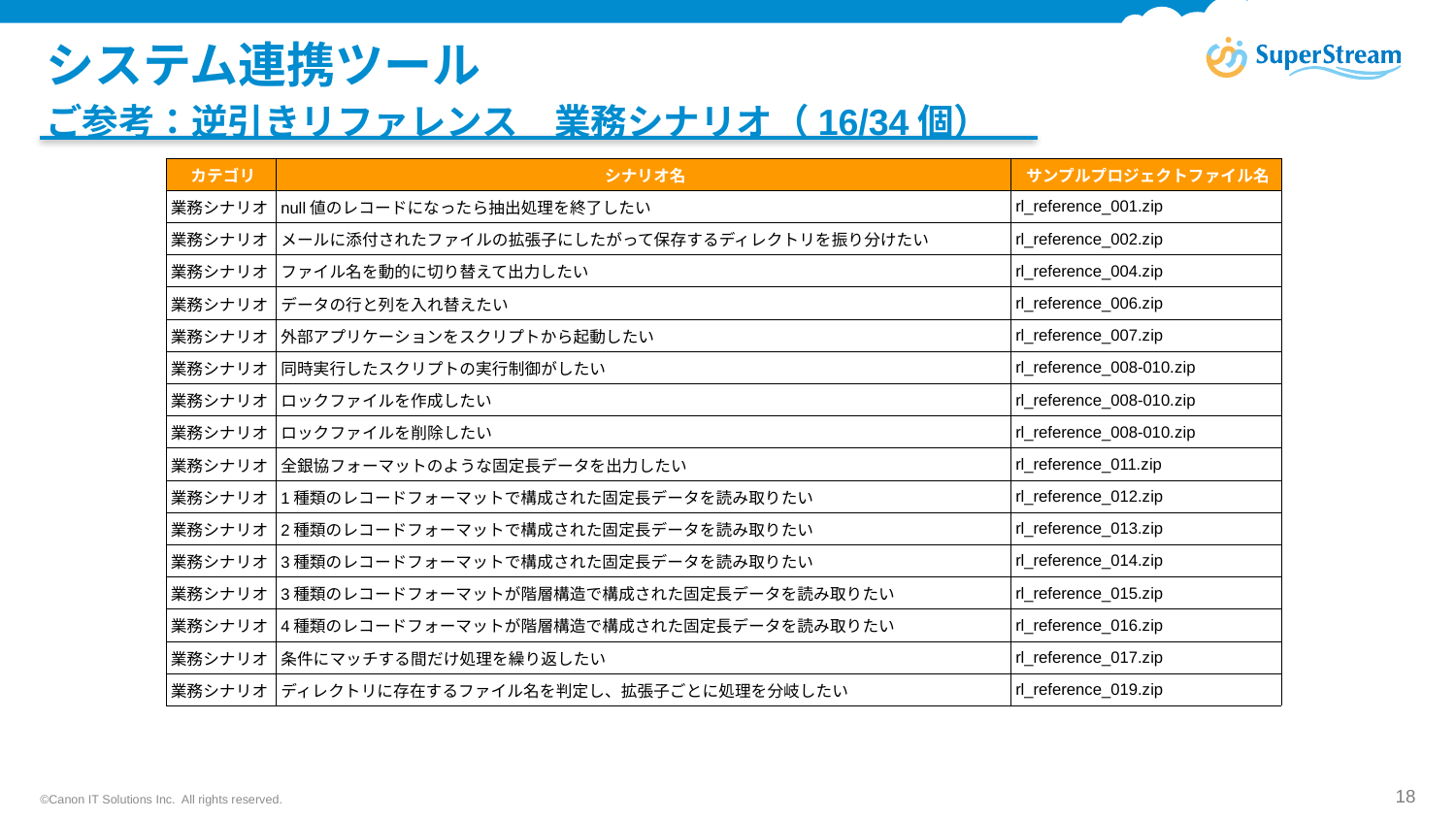

# システム連携ツール
ご参考：逆引きリファレンス　業務シナリオ（16/34個）
| カテゴリ | シナリオ名 | サンプルプロジェクトファイル名 |
| --- | --- | --- |
| 業務シナリオ | null値のレコードになったら抽出処理を終了したい | rl\_reference\_001.zip |
| 業務シナリオ | メールに添付されたファイルの拡張子にしたがって保存するディレクトリを振り分けたい | rl\_reference\_002.zip |
| 業務シナリオ | ファイル名を動的に切り替えて出力したい | rl\_reference\_004.zip |
| 業務シナリオ | データの行と列を入れ替えたい | rl\_reference\_006.zip |
| 業務シナリオ | 外部アプリケーションをスクリプトから起動したい | rl\_reference\_007.zip |
| 業務シナリオ | 同時実行したスクリプトの実行制御がしたい | rl\_reference\_008-010.zip |
| 業務シナリオ | ロックファイルを作成したい | rl\_reference\_008-010.zip |
| 業務シナリオ | ロックファイルを削除したい | rl\_reference\_008-010.zip |
| 業務シナリオ | 全銀協フォーマットのような固定長データを出力したい | rl\_reference\_011.zip |
| 業務シナリオ | 1種類のレコードフォーマットで構成された固定長データを読み取りたい | rl\_reference\_012.zip |
| 業務シナリオ | 2種類のレコードフォーマットで構成された固定長データを読み取りたい | rl\_reference\_013.zip |
| 業務シナリオ | 3種類のレコードフォーマットで構成された固定長データを読み取りたい | rl\_reference\_014.zip |
| 業務シナリオ | 3種類のレコードフォーマットが階層構造で構成された固定長データを読み取りたい | rl\_reference\_015.zip |
| 業務シナリオ | 4種類のレコードフォーマットが階層構造で構成された固定長データを読み取りたい | rl\_reference\_016.zip |
| 業務シナリオ | 条件にマッチする間だけ処理を繰り返したい | rl\_reference\_017.zip |
| 業務シナリオ | ディレクトリに存在するファイル名を判定し、拡張子ごとに処理を分岐したい | rl\_reference\_019.zip |
©Canon IT Solutions Inc.  All rights reserved.
18